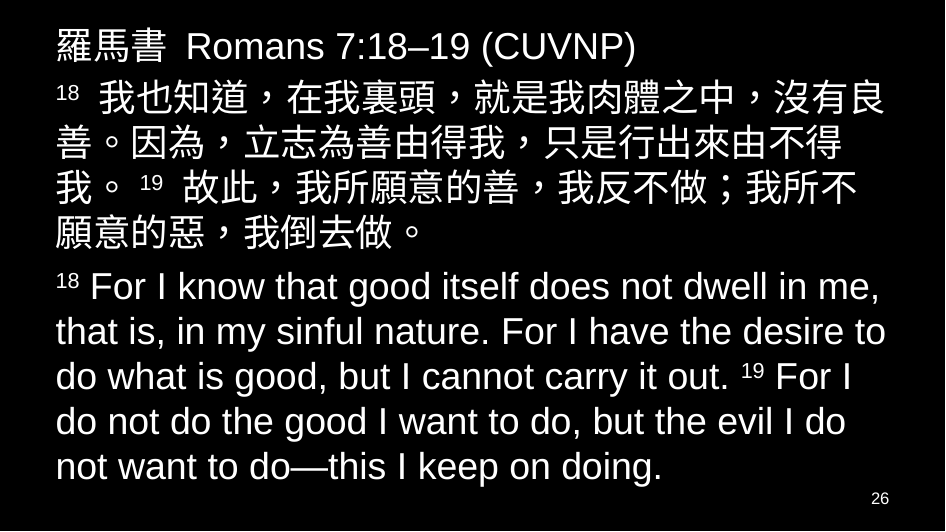

羅馬書 Romans 7:18–19 (CUVNP)
18 我也知道，在我裏頭，就是我肉體之中，沒有良善。因為，立志為善由得我，只是行出來由不得我。19 故此，我所願意的善，我反不做；我所不願意的惡，我倒去做。
18 For I know that good itself does not dwell in me, that is, in my sinful nature. For I have the desire to do what is good, but I cannot carry it out. 19 For I do not do the good I want to do, but the evil I do not want to do—this I keep on doing.

26